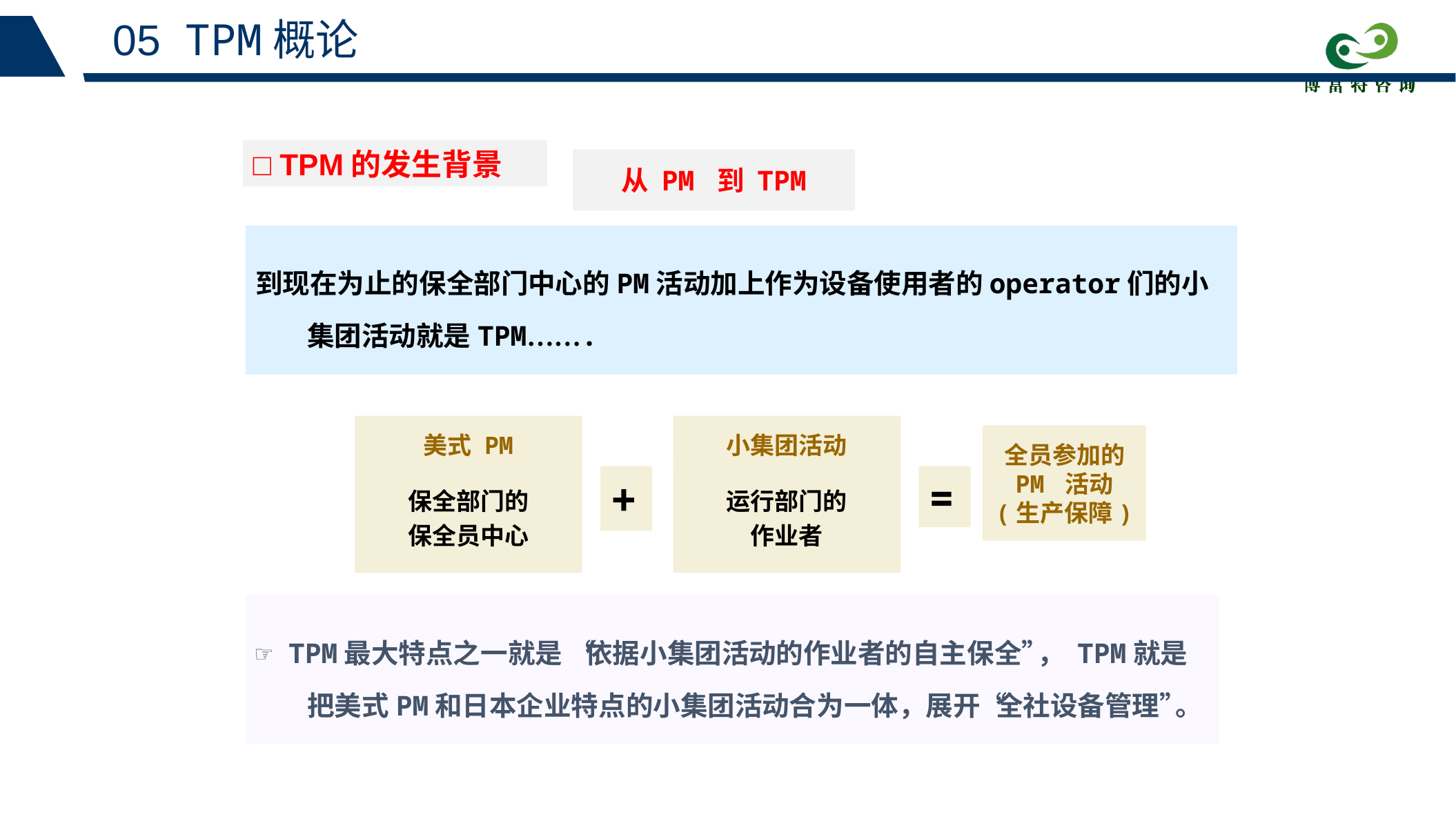

05  TPM概论

□ TPM的发生背景
从 PM 到 TPM
到现在为止的保全部门中心的PM活动加上作为设备使用者的operator们的小集团活动就是TPM…….
美式 PM
保全部门的
保全员中心
小集团活动
运行部门的
作业者
全员参加的
PM 活动
(生产保障)
+
=
☞ TPM最大特点之一就是 “依据小集团活动的作业者的自主保全”， TPM就是把美式PM和日本企业特点的小集团活动合为一体，展开“全社设备管理”。